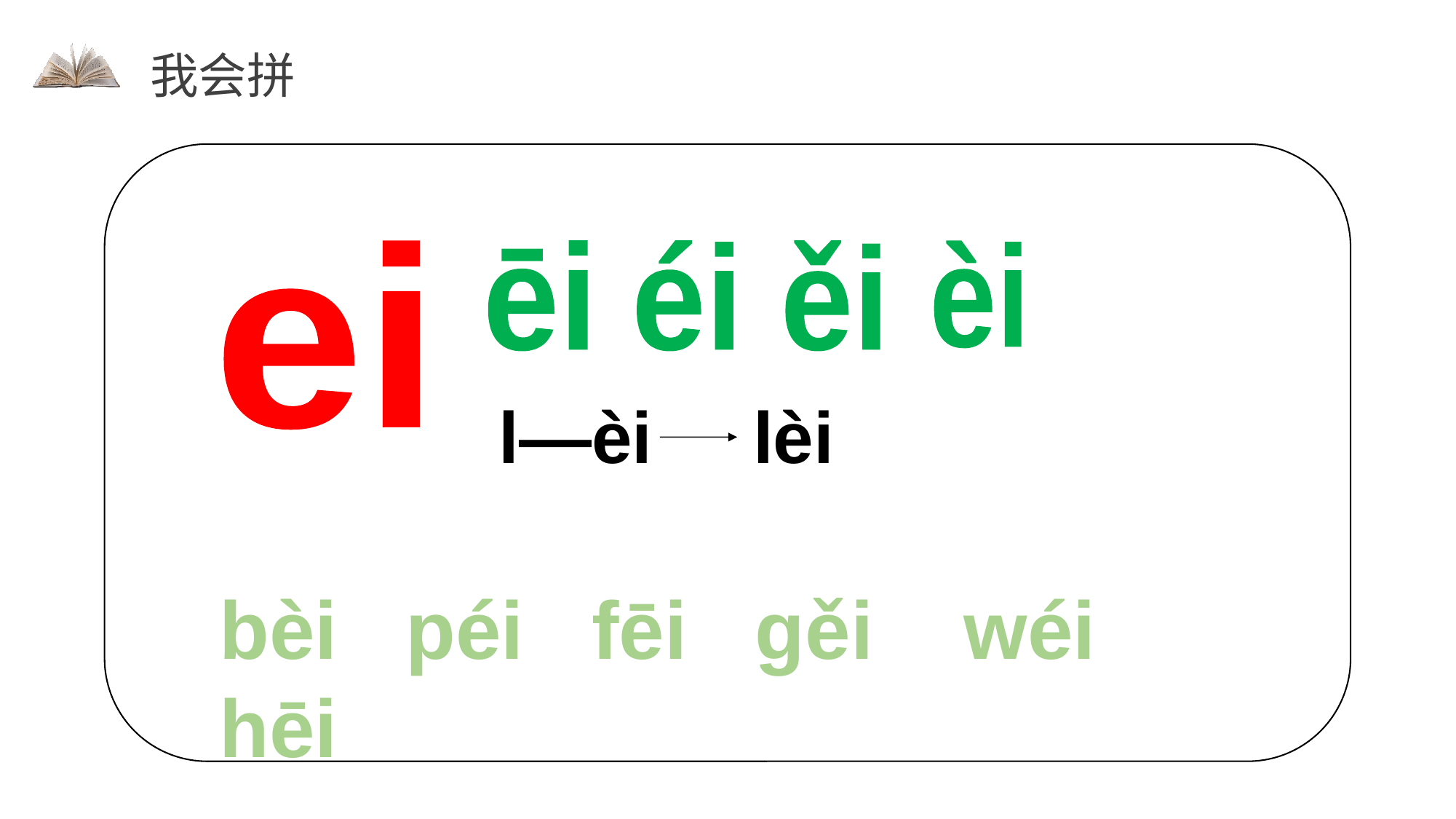

我会拼
ei
ēi
éi
ěi
èi
l—èi     lèi

bèi   péi   fēi   gěi    wéi   hēi